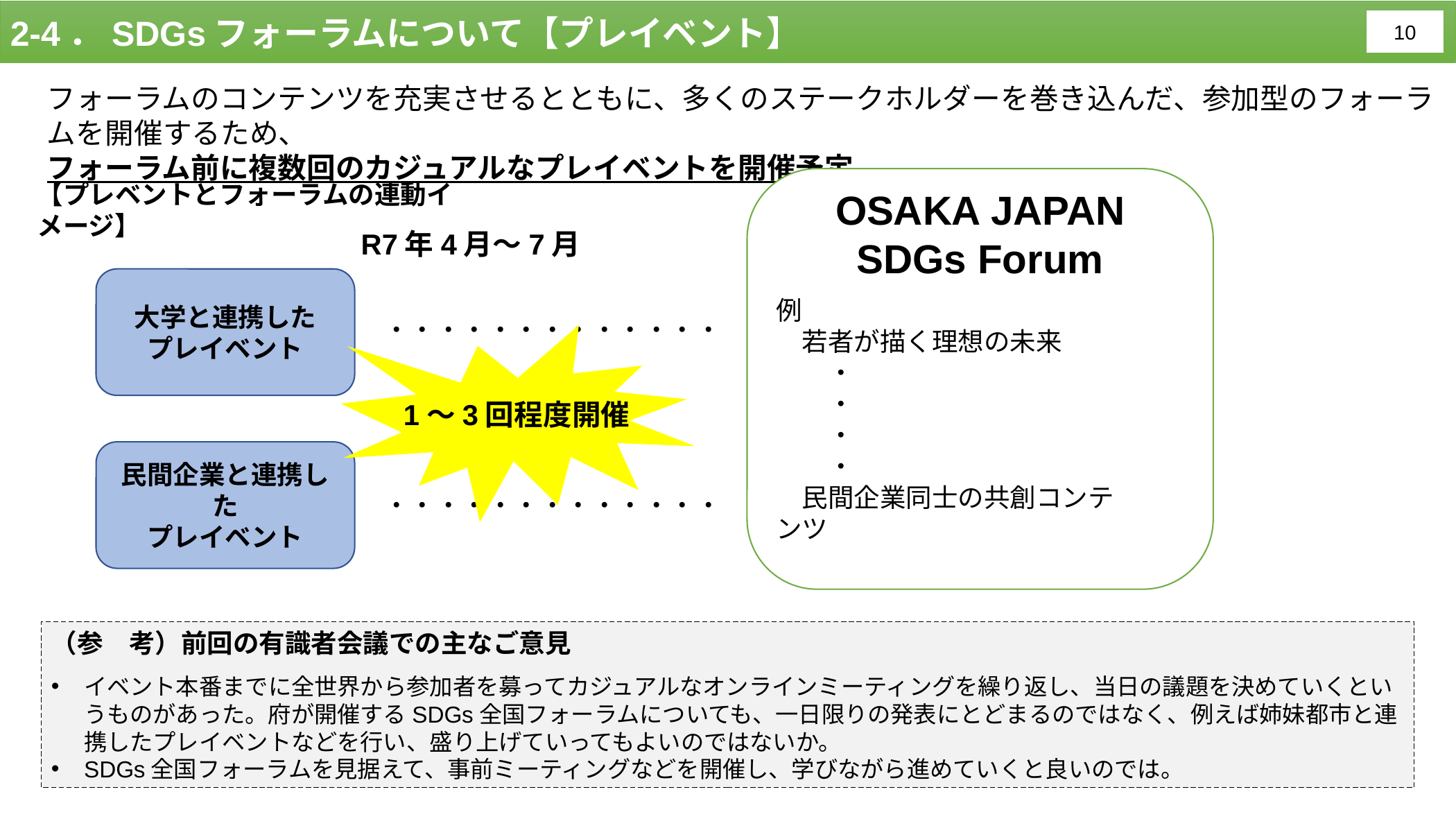

2-4．SDGsフォーラムについて【プレイベント】
10
フォーラムのコンテンツを充実させるとともに、多くのステークホルダーを巻き込んだ、参加型のフォーラムを開催するため、
フォーラム前に複数回のカジュアルなプレイベントを開催予定。
OSAKA JAPAN SDGs Forum

【プレベントとフォーラムの連動イメージ】
R7年4月～7月
大学と連携した
プレイベント
例
　若者が描く理想の未来
　　・
　　・
　　・
　　・
　民間企業同士の共創コンテンツ
・・・・・・・・・・・・・

1～3回程度開催
民間企業と連携した
プレイベント
・・・・・・・・・・・・・
（参　考）前回の有識者会議での主なご意見

イベント本番までに全世界から参加者を募ってカジュアルなオンラインミーティングを繰り返し、当日の議題を決めていくというものがあった。府が開催するSDGs全国フォーラムについても、一日限りの発表にとどまるのではなく、例えば姉妹都市と連携したプレイベントなどを行い、盛り上げていってもよいのではないか。
SDGs全国フォーラムを見据えて、事前ミーティングなどを開催し、学びながら進めていくと良いのでは。